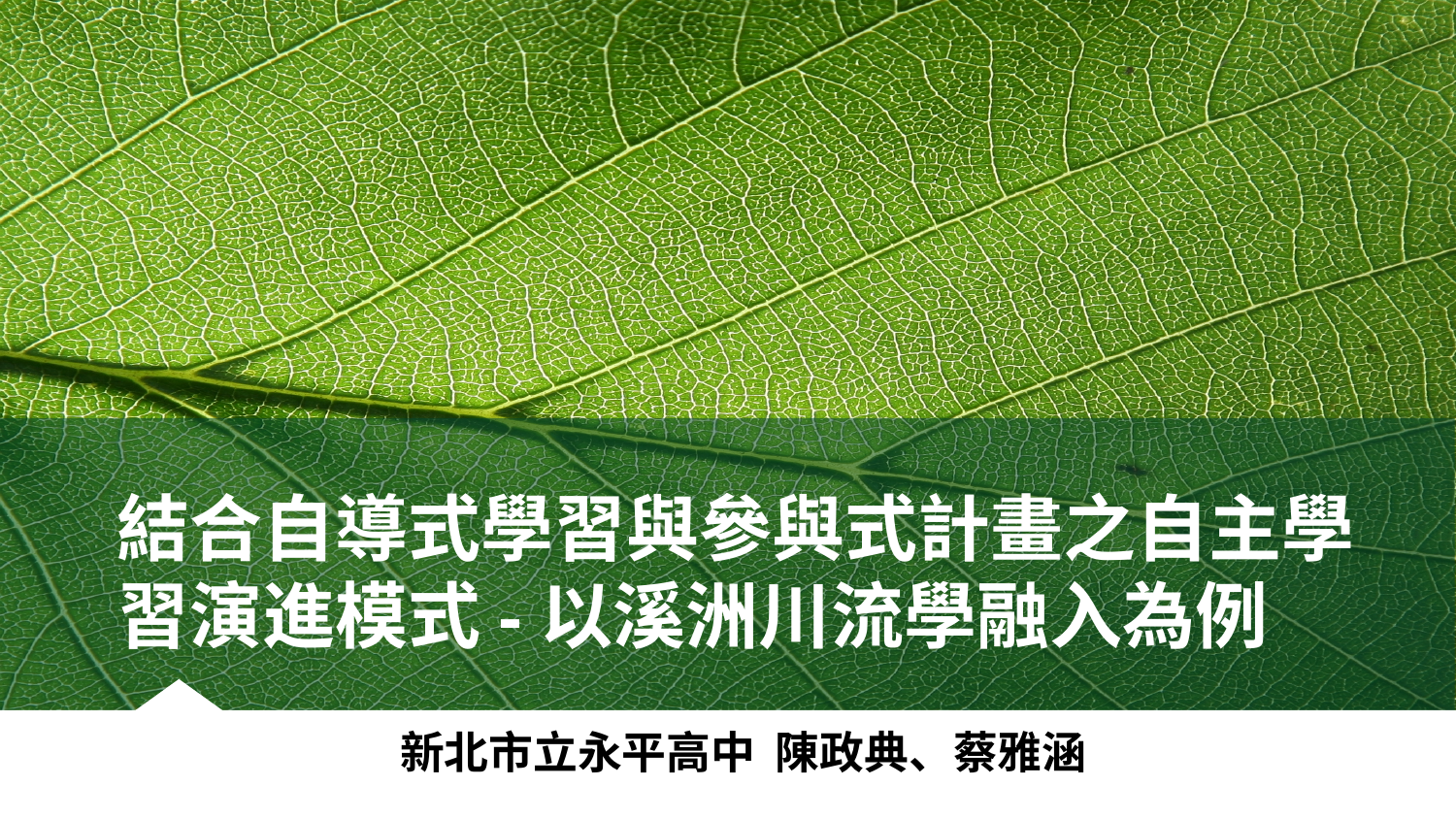

# 結合自導式學習與參與式計畫之自主學習演進模式-以溪洲川流學融入為例

新北市立永平高中  陳政典、蔡雅涵